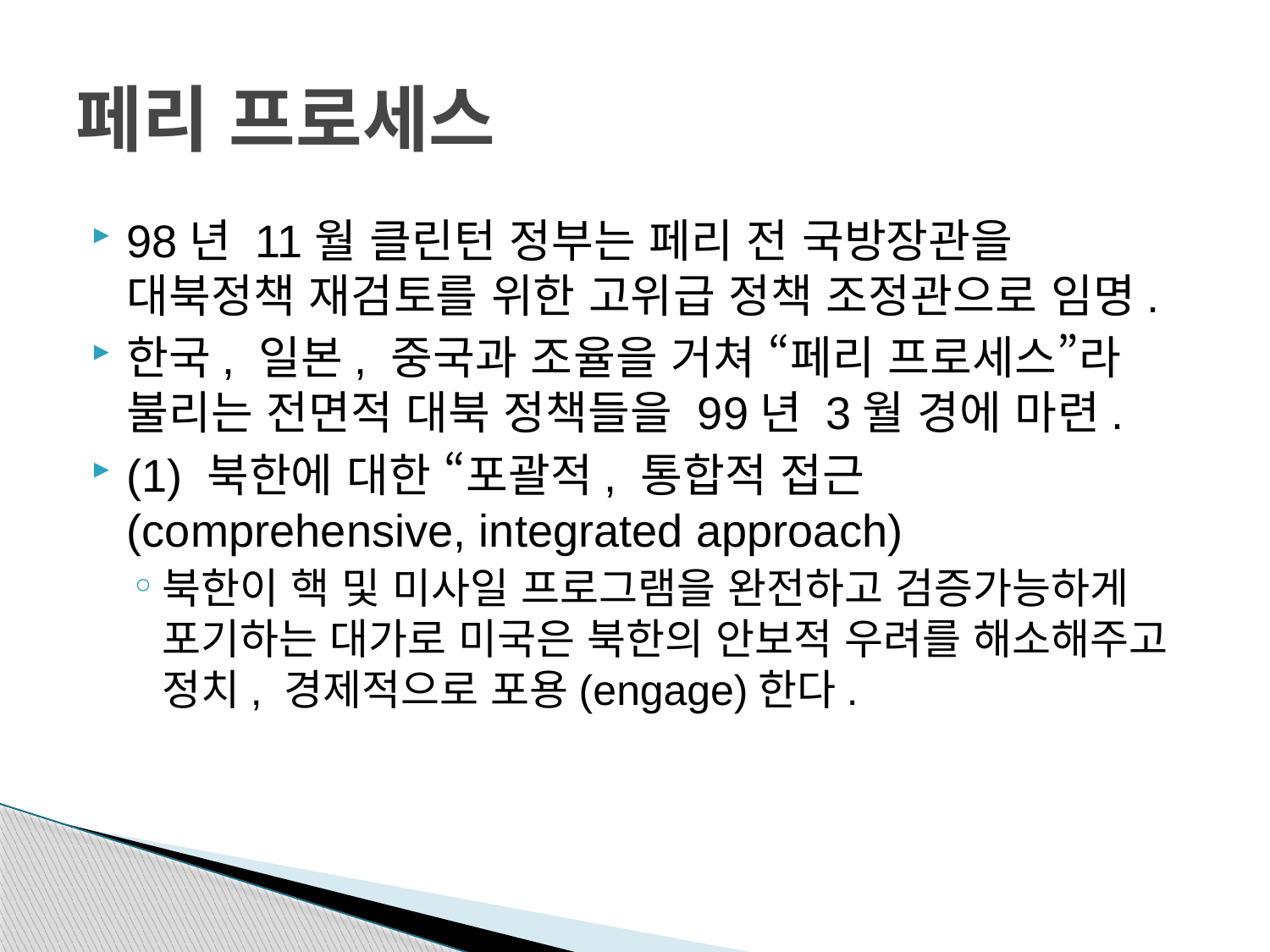

# 페리 프로세스
98년 11월 클린턴 정부는 페리 전 국방장관을 대북정책 재검토를 위한 고위급 정책 조정관으로 임명.
한국, 일본, 중국과 조율을 거쳐 “페리 프로세스”라 불리는 전면적 대북 정책들을 99년 3월 경에 마련.
(1) 북한에 대한 “포괄적, 통합적 접근(comprehensive, integrated approach)
북한이 핵 및 미사일 프로그램을 완전하고 검증가능하게 포기하는 대가로 미국은 북한의 안보적 우려를 해소해주고 정치, 경제적으로 포용(engage)한다.